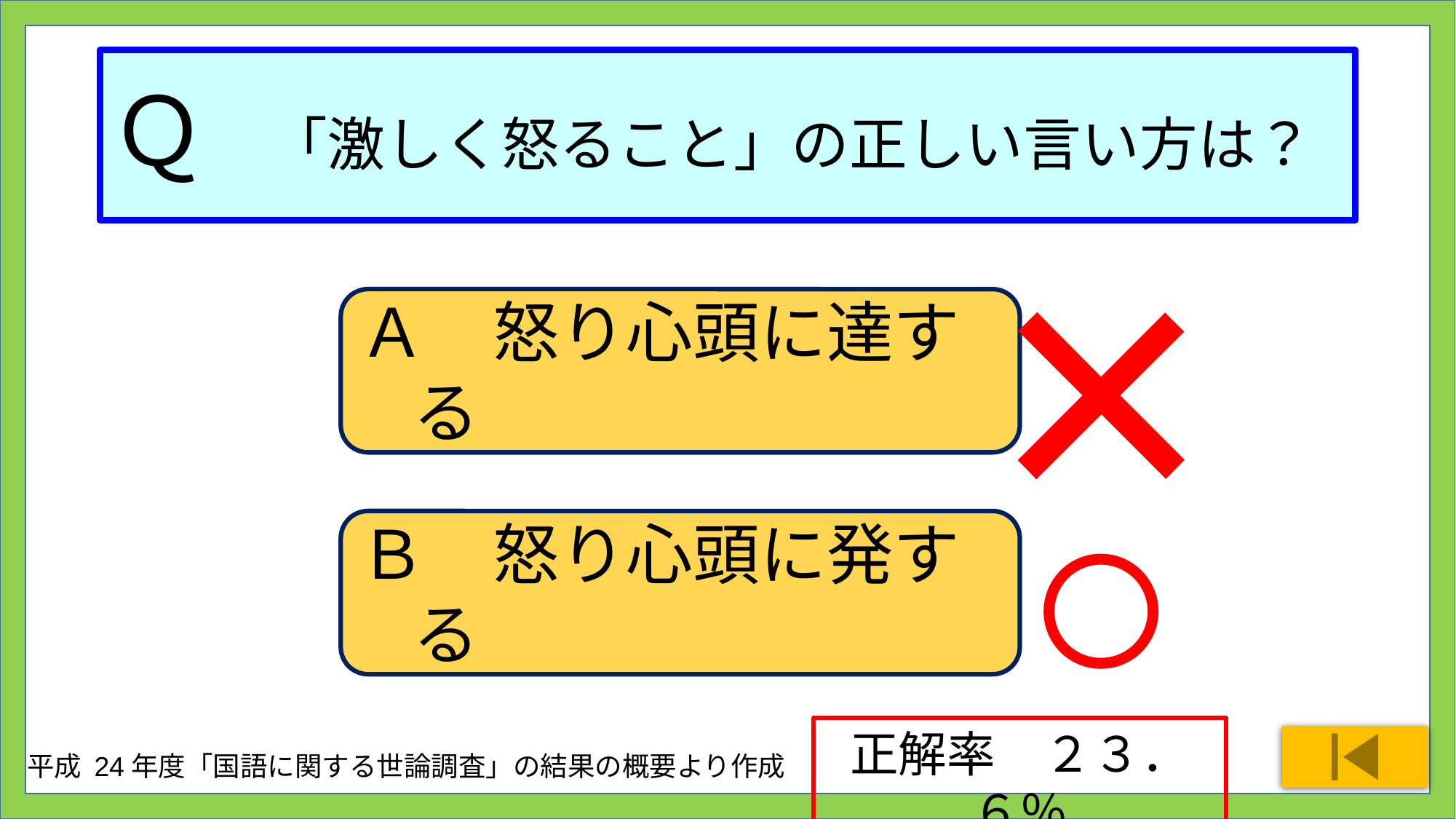

# Ｑ　「激しく怒ること」の正しい言い方は？
×
Ａ　怒り心頭に達する
○
Ｂ　怒り心頭に発する
正解率　２３．６％

平成 24年度「国語に関する世論調査」の結果の概要より作成